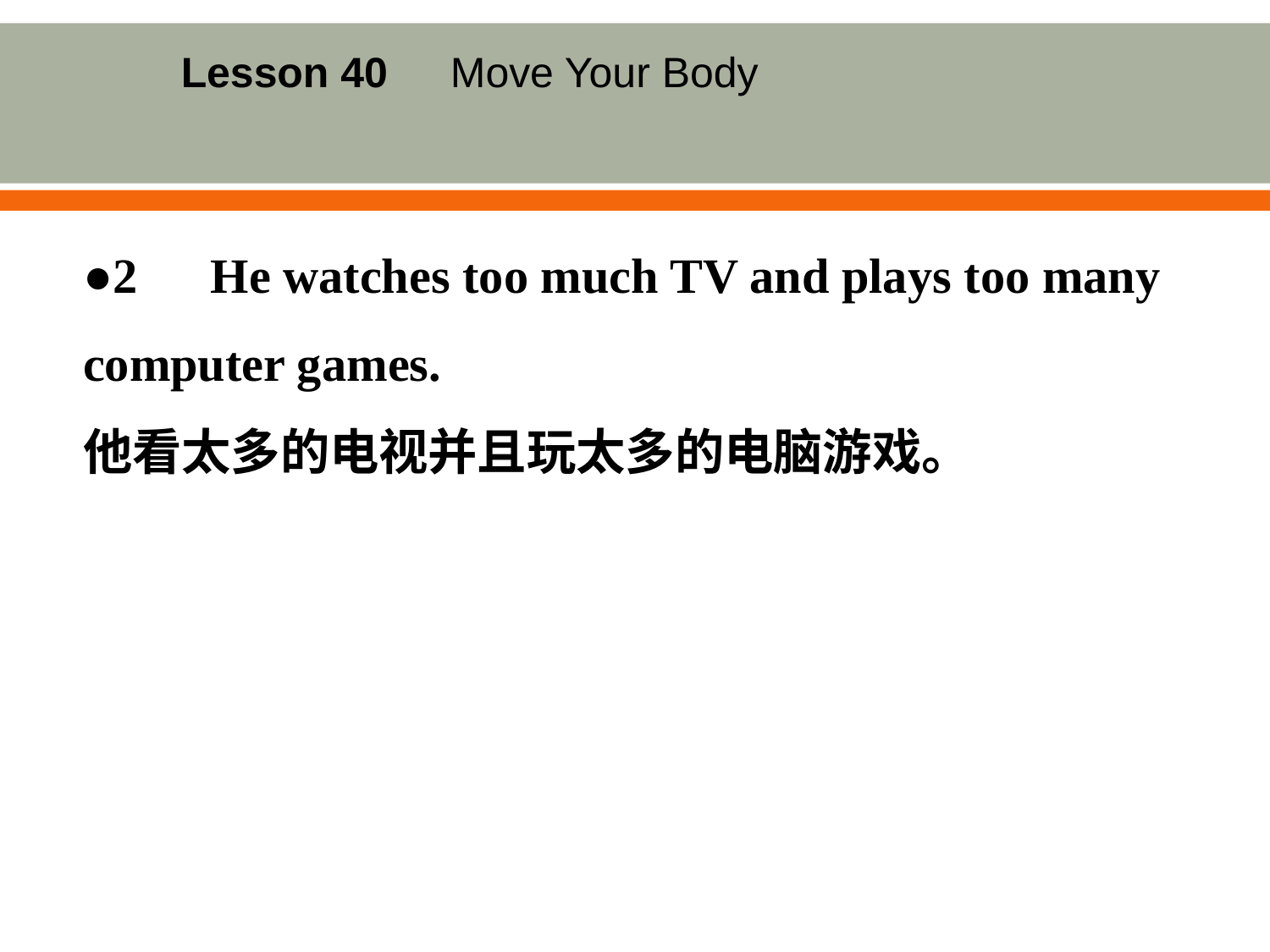

Lesson 40　Move Your Body
●2　He watches too much TV and plays too many computer games.
他看太多的电视并且玩太多的电脑游戏。